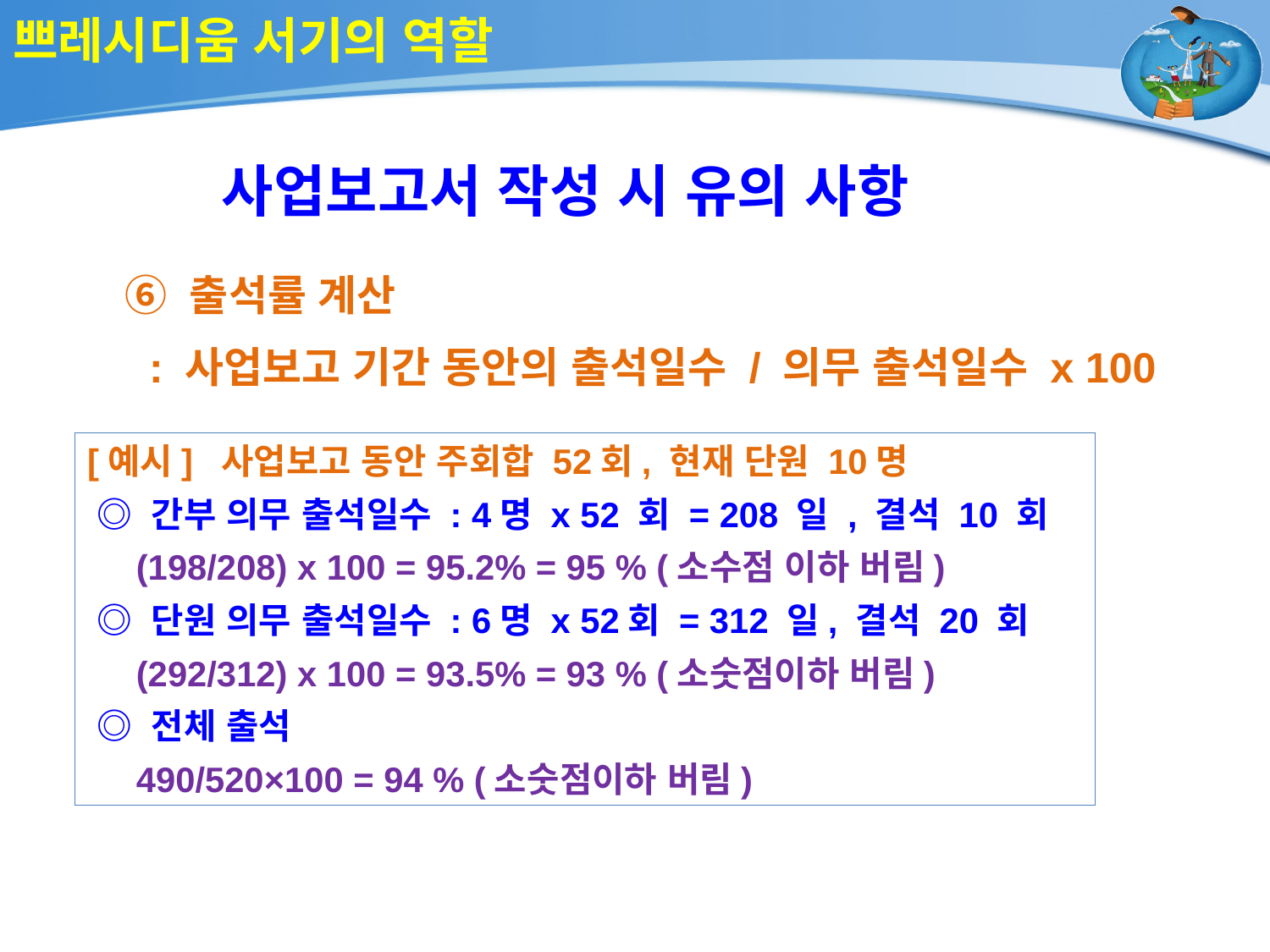

# 쁘레시디움 서기의 역할
사업보고서 작성 시 유의 사항
⑥ 출석률 계산
  : 사업보고 기간 동안의 출석일수 / 의무 출석일수 x 100

[예시]  사업보고 동안 주회합 52회, 현재 단원 10명
 ◎ 간부 의무 출석일수 : 4명 x 52 회 = 208 일 , 결석 10 회
     (198/208) x 100 = 95.2% = 95 % (소수점 이하 버림)
 ◎ 단원 의무 출석일수 : 6명 x 52회 = 312 일, 결석 20 회
     (292/312) x 100 = 93.5% = 93 % (소숫점이하 버림)
 ◎ 전체 출석
     490/520×100 = 94 % (소숫점이하 버림)